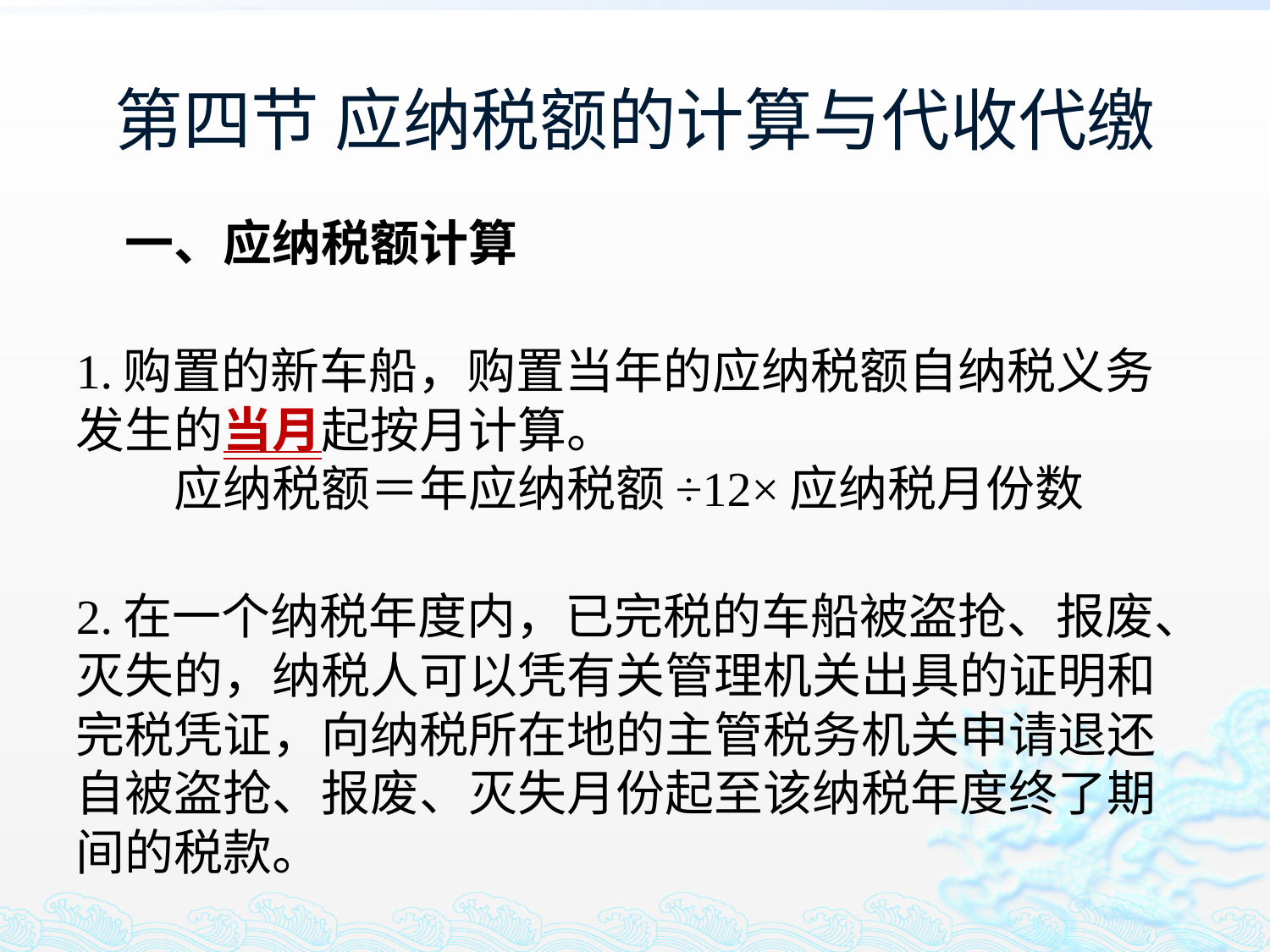

# 第四节 应纳税额的计算与代收代缴
　一、应纳税额计算
1.购置的新车船，购置当年的应纳税额自纳税义务发生的当月起按月计算。
　　应纳税额＝年应纳税额÷12×应纳税月份数
2.在一个纳税年度内，已完税的车船被盗抢、报废、灭失的，纳税人可以凭有关管理机关出具的证明和完税凭证，向纳税所在地的主管税务机关申请退还自被盗抢、报废、灭失月份起至该纳税年度终了期间的税款。